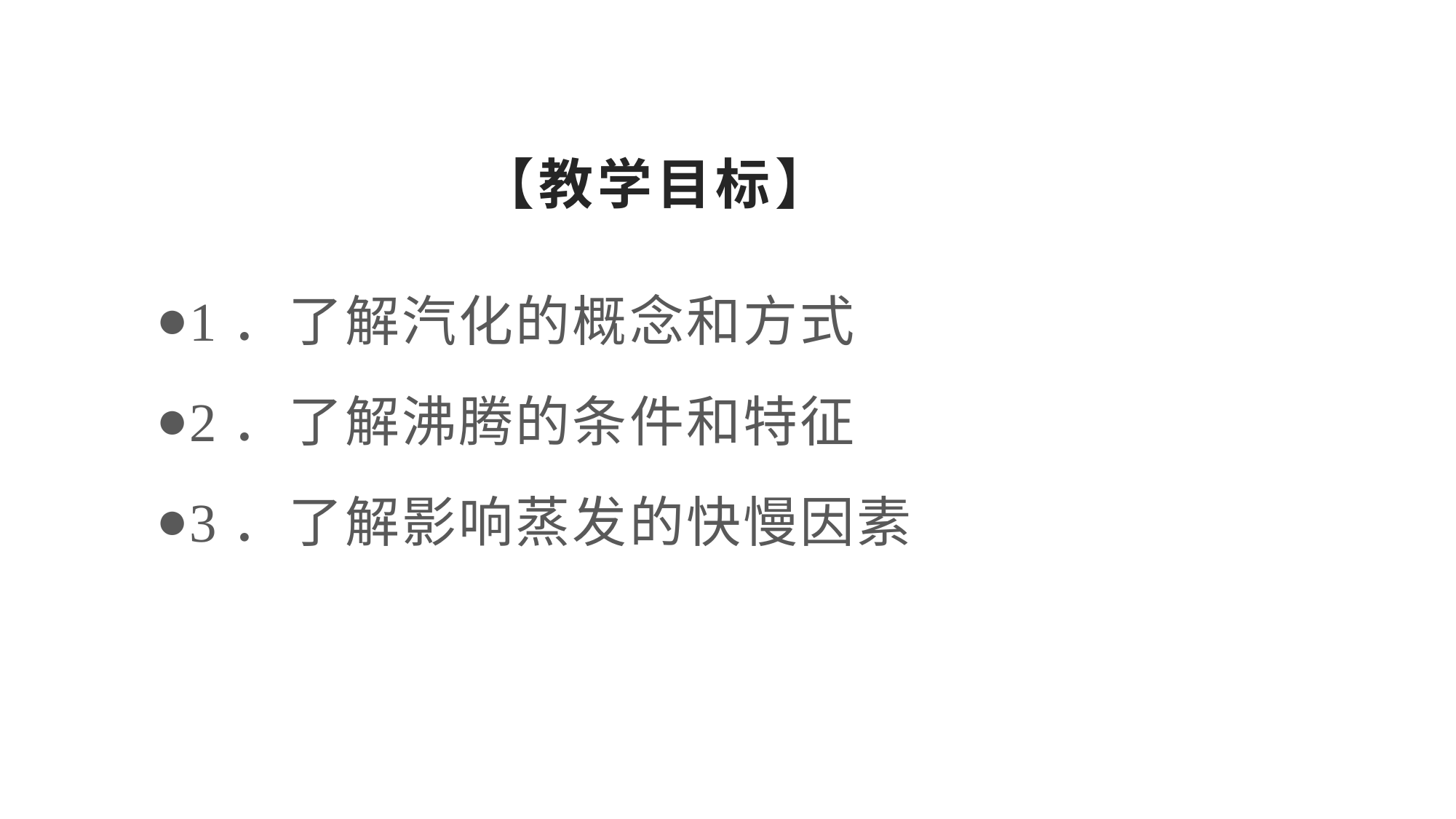

【教学目标】
1．了解汽化的概念和方式
2．了解沸腾的条件和特征
3．了解影响蒸发的快慢因素